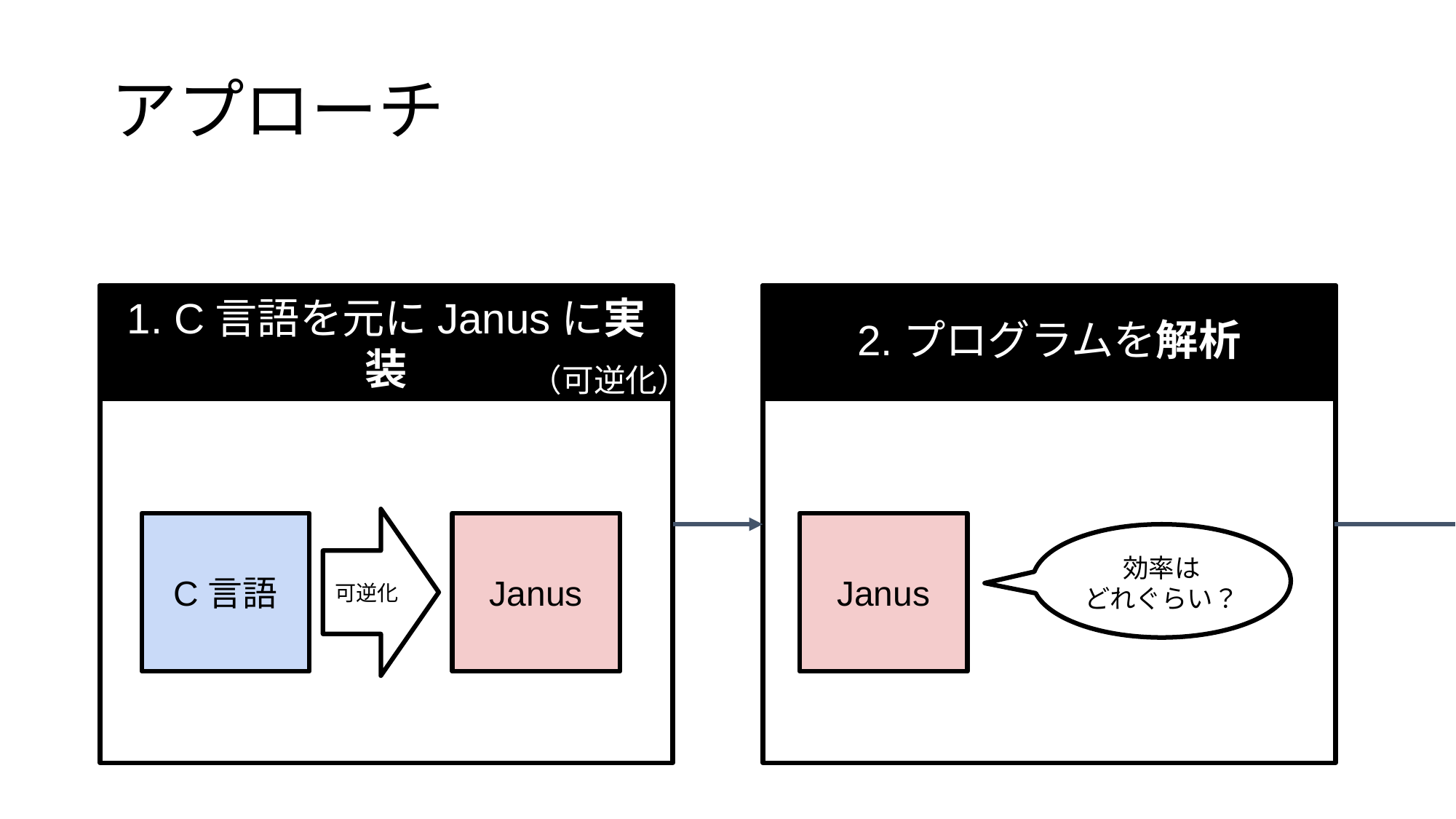

# アプローチ

1. C言語を元にJanusに実装

2.プログラムを解析
（可逆化）
可逆化
C言語
Janus
Janus
効率は
どれぐらい？